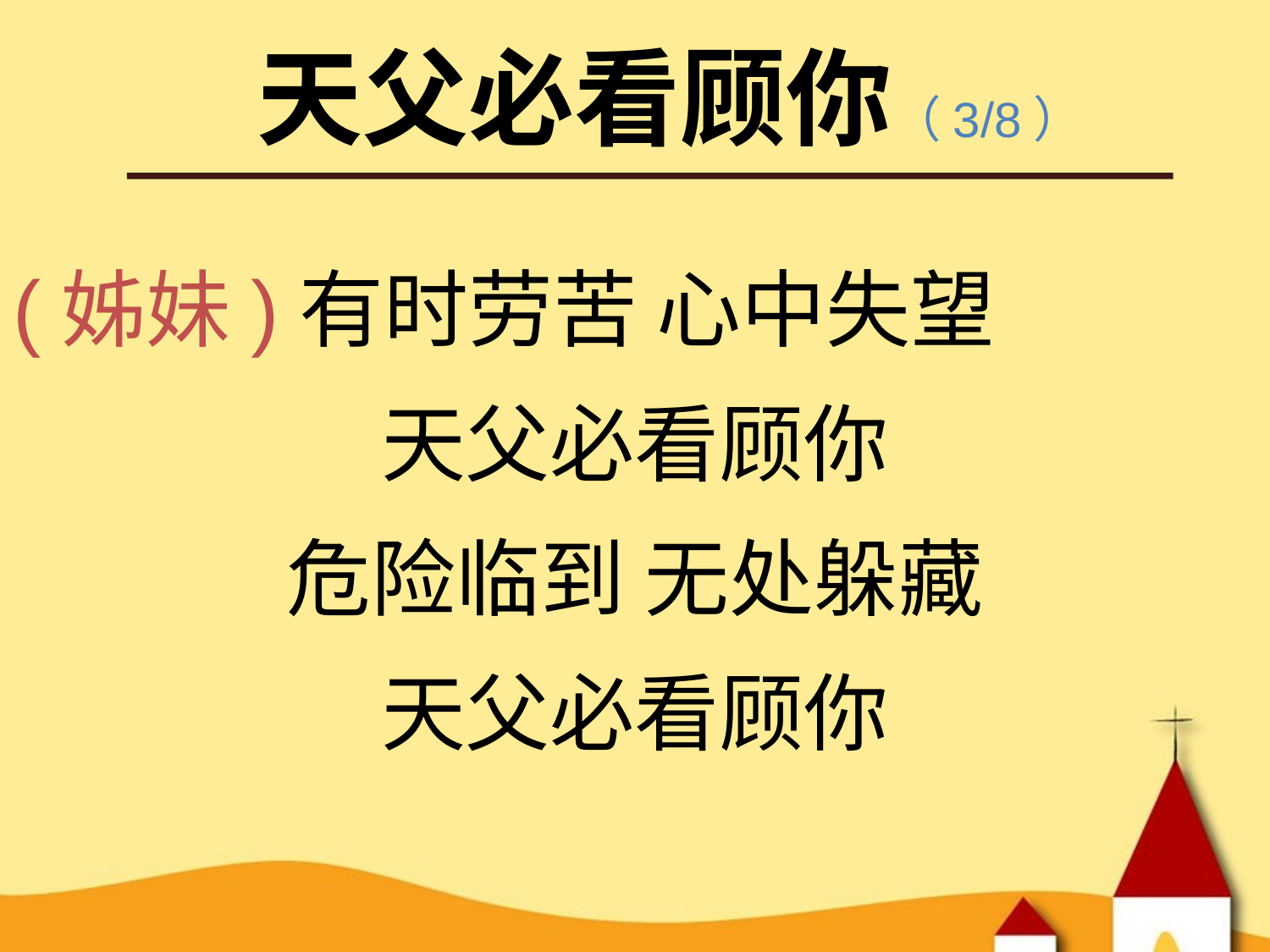

天父必看顾你（3/8）

(姊妹)有时劳苦 心中失望
天父必看顾你
危险临到 无处躲藏
天父必看顾你